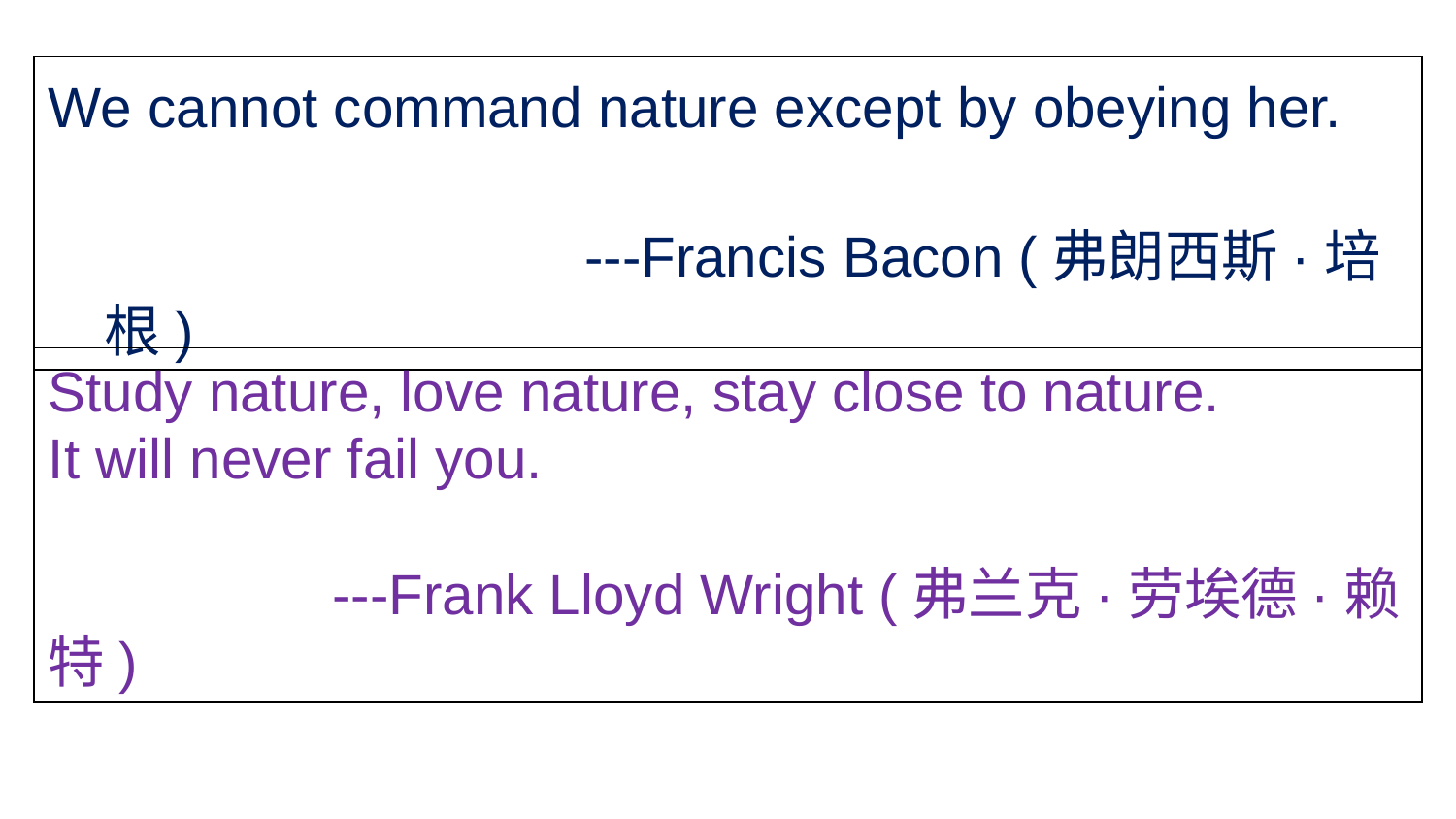

We cannot command nature except by obeying her.

                                  ---Francis Bacon (弗朗西斯·培根)
Study nature, love nature, stay close to nature.
It will never fail you.

                  ---Frank Lloyd Wright (弗兰克·劳埃德·赖特)